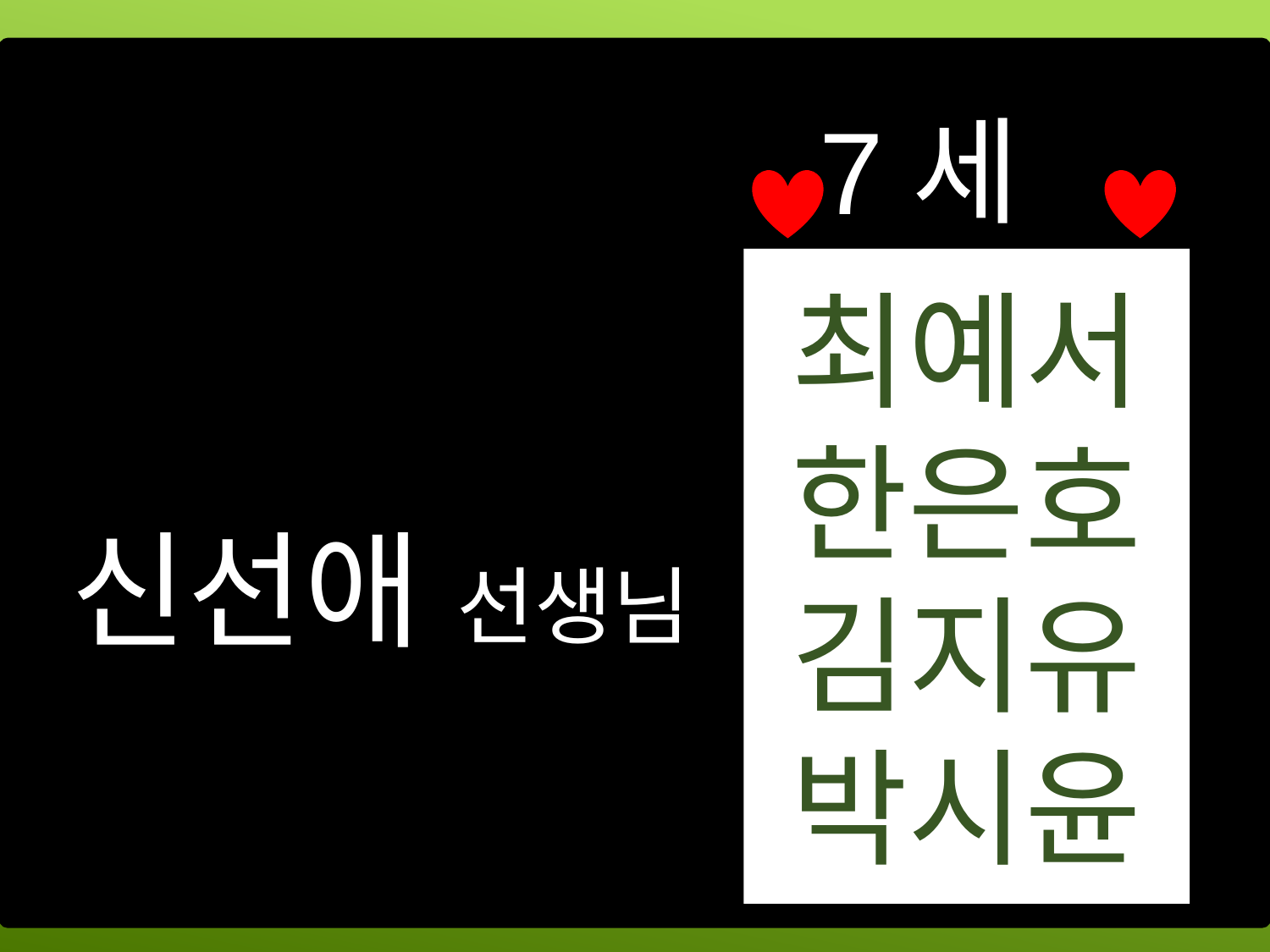

7세

최예서
한은호
김지유
박시윤
신선애 선생님